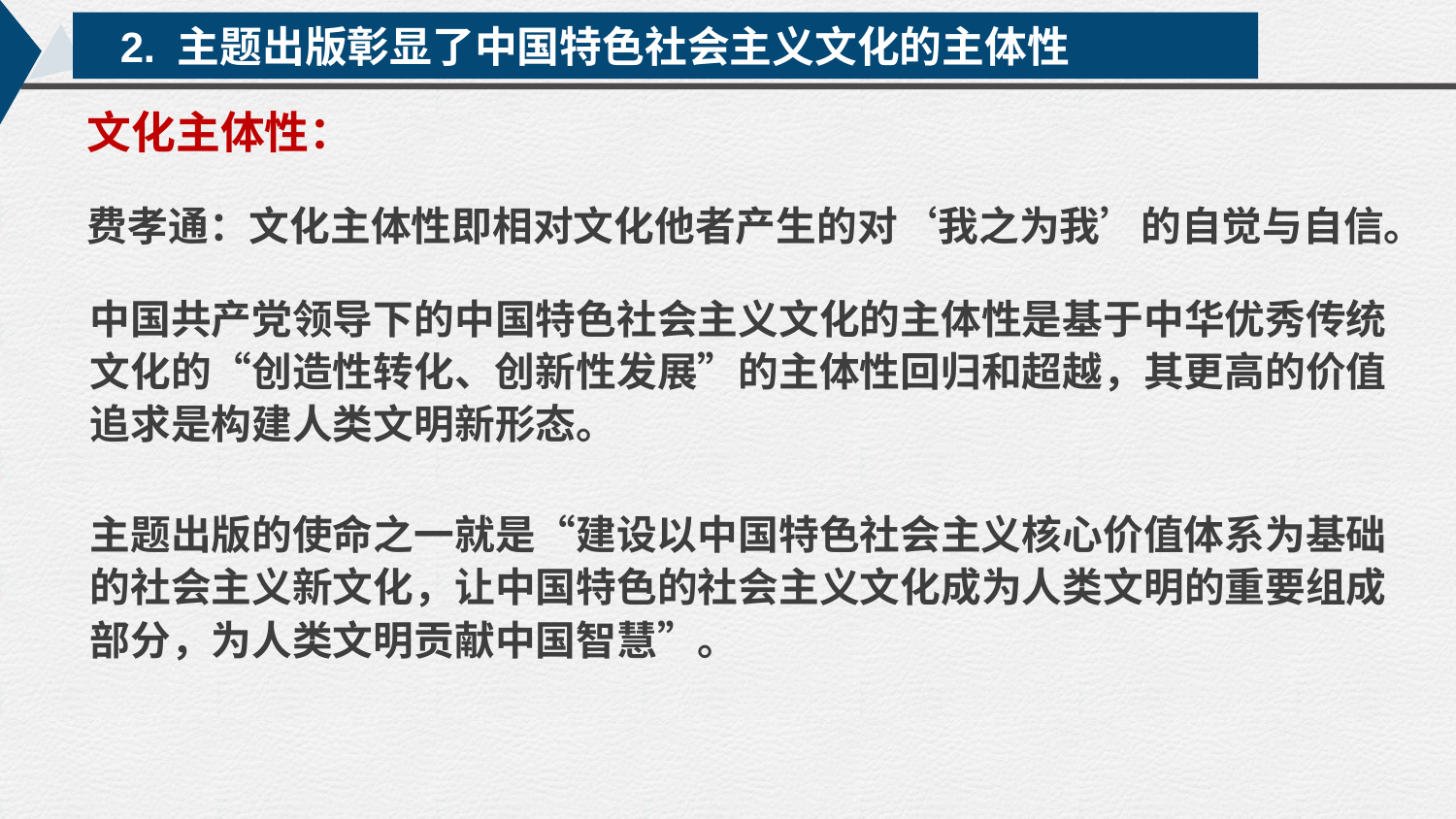

2. 主题出版彰显了中国特色社会主义文化的主体性

文化主体性：
费孝通：文化主体性即相对文化他者产生的对‘我之为我’的自觉与自信。

中国共产党领导下的中国特色社会主义文化的主体性是基于中华优秀传统文化的“创造性转化、创新性发展”的主体性回归和超越，其更高的价值追求是构建人类文明新形态。
主题出版的使命之一就是“建设以中国特色社会主义核心价值体系为基础的社会主义新文化，让中国特色的社会主义文化成为人类文明的重要组成部分，为人类文明贡献中国智慧”。